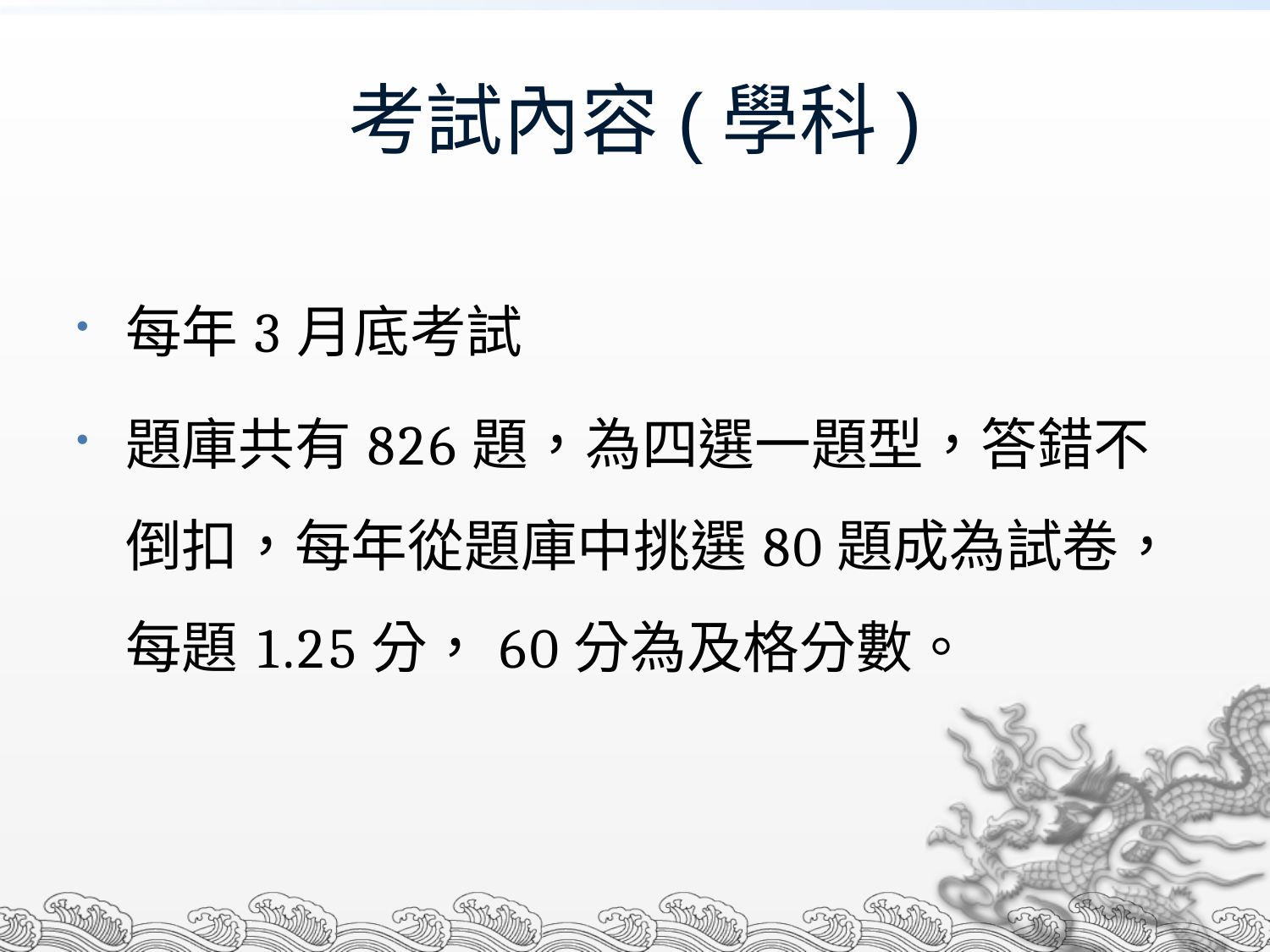

# 考試內容(學科)
每年3月底考試
題庫共有826題，為四選一題型，答錯不倒扣，每年從題庫中挑選80題成為試卷，每題1.25分，60分為及格分數。